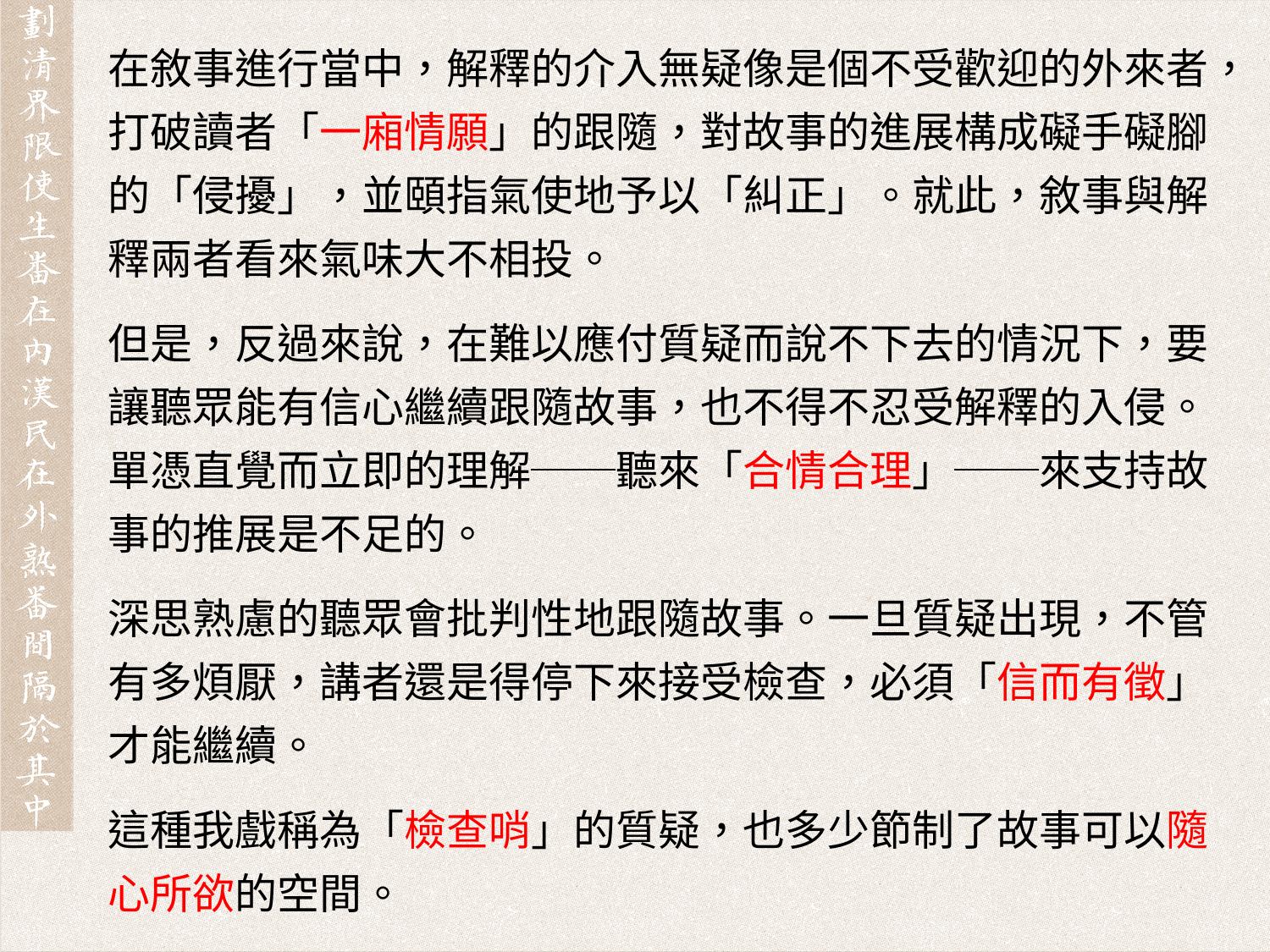

在敘事進行當中，解釋的介入無疑像是個不受歡迎的外來者，打破讀者「一廂情願」的跟隨，對故事的進展構成礙手礙腳的「侵擾」，並頤指氣使地予以「糾正」。就此，敘事與解釋兩者看來氣味大不相投。
但是，反過來說，在難以應付質疑而說不下去的情況下，要讓聽眾能有信心繼續跟隨故事，也不得不忍受解釋的入侵。單憑直覺而立即的理解──聽來「合情合理」──來支持故事的推展是不足的。
深思熟慮的聽眾會批判性地跟隨故事。一旦質疑出現，不管有多煩厭，講者還是得停下來接受檢查，必須「信而有徵」才能繼續。
這種我戲稱為「檢查哨」的質疑，也多少節制了故事可以隨心所欲的空間。